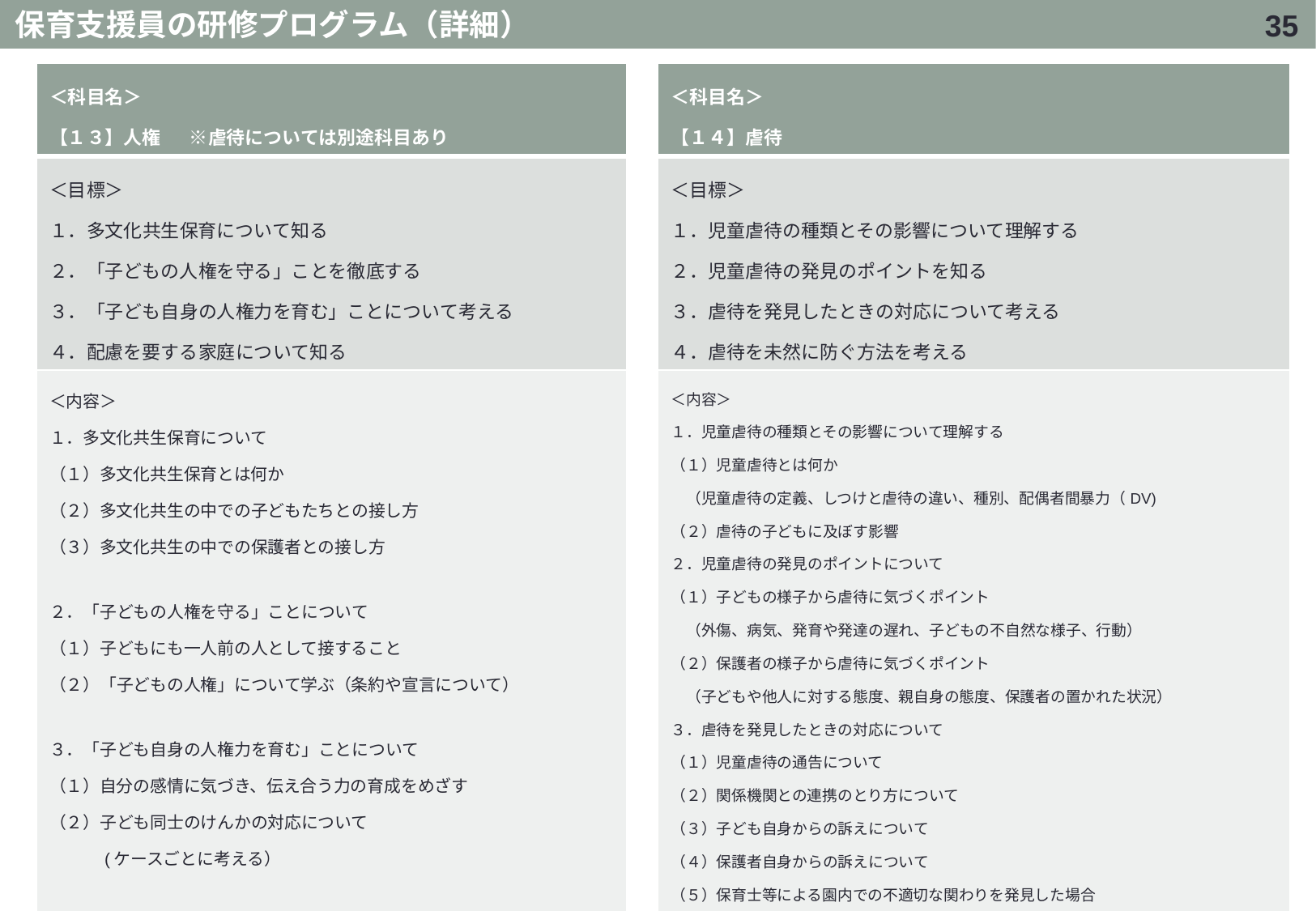

保育支援員の研修プログラム（詳細）
35
| ＜科目名＞ 【１４】虐待 |
| --- |
| ＜目標＞ １．児童虐待の種類とその影響について理解する ２．児童虐待の発見のポイントを知る ３．虐待を発見したときの対応について考える ４．虐待を未然に防ぐ方法を考える |
| ＜内容＞ １．児童虐待の種類とその影響について理解する （１）児童虐待とは何か 　（児童虐待の定義、しつけと虐待の違い、種別、配偶者間暴力（DV) （２）虐待の子どもに及ぼす影響 ２．児童虐待の発見のポイントについて （１）子どもの様子から虐待に気づくポイント 　（外傷、病気、発育や発達の遅れ、子どもの不自然な様子、行動） （２）保護者の様子から虐待に気づくポイント 　（子どもや他人に対する態度、親自身の態度、保護者の置かれた状況） ３．虐待を発見したときの対応について （１）児童虐待の通告について （２）関係機関との連携のとり方について （３）子ども自身からの訴えについて （４）保護者自身からの訴えについて （５）保育士等による園内での不適切な関わりを発見した場合 ４．虐待を未然に防ぐ方法について （１）保護者とのかかわりについて （２）保育者同士の連携について （３）保護者支援について |
| ＜科目名＞ 【１３】人権 　※虐待については別途科目あり |
| --- |
| ＜目標＞ １．多文化共生保育について知る ２．「子どもの人権を守る」ことを徹底する ３．「子ども自身の人権力を育む」ことについて考える ４．配慮を要する家庭について知る |
| ＜内容＞ １．多文化共生保育について （１）多文化共生保育とは何か （２）多文化共生の中での子どもたちとの接し方 （３）多文化共生の中での保護者との接し方 ２．「子どもの人権を守る」ことについて （１）子どもにも一人前の人として接すること （２）「子どもの人権」について学ぶ（条約や宣言について） ３．「子ども自身の人権力を育む」ことについて （１）自分の感情に気づき、伝え合う力の育成をめざす （２）子ども同士のけんかの対応について 　　　(ケースごとに考える） ４．配慮を要する家庭について （１）事例（LGBT等） （２）配慮を要する家庭への支援 |